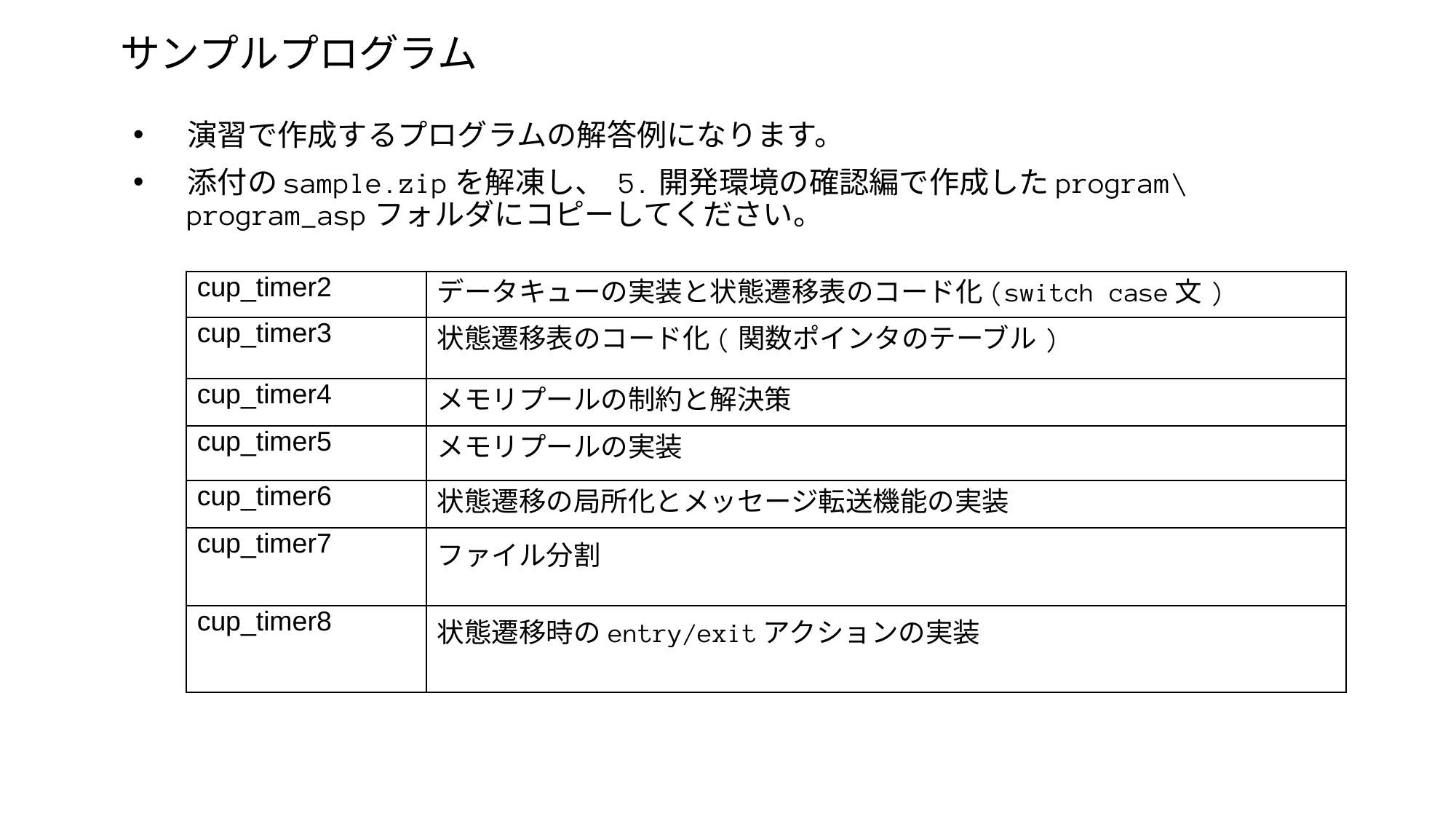

# サンプルプログラム
演習で作成するプログラムの解答例になります。
添付のsample.zipを解凍し、 5.開発環境の確認編で作成したprogram\program_aspフォルダにコピーしてください。

| cup\_timer2 | データキューの実装と状態遷移表のコード化(switch case文) |
| --- | --- |
| cup\_timer3 | 状態遷移表のコード化(関数ポインタのテーブル) |
| cup\_timer4 | メモリプールの制約と解決策 |
| cup\_timer5 | メモリプールの実装 |
| cup\_timer6 | 状態遷移の局所化とメッセージ転送機能の実装 |
| cup\_timer7 | ファイル分割 |
| cup\_timer8 | 状態遷移時のentry/exitアクションの実装 |